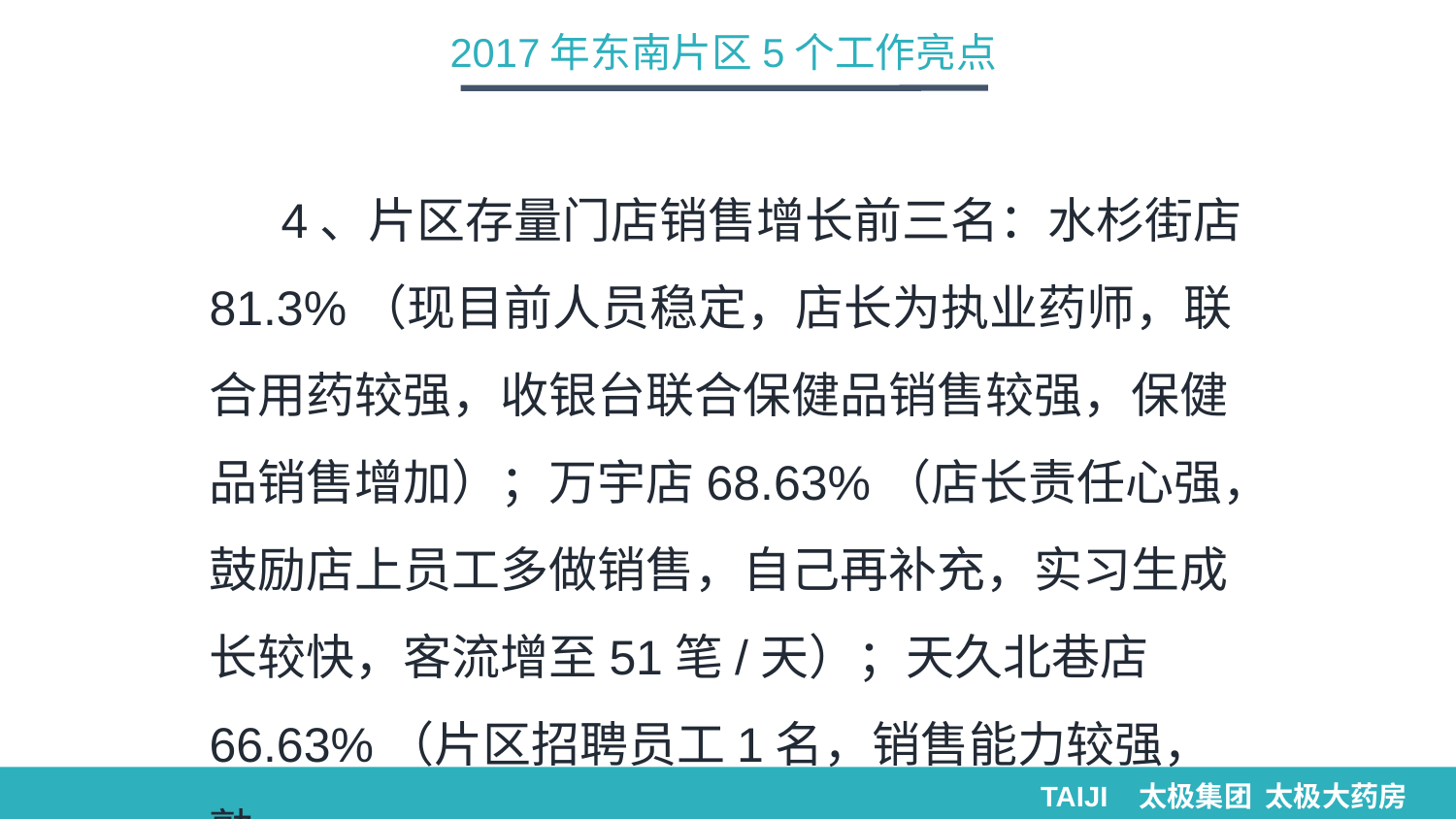

2017年东南片区5个工作亮点
4、片区存量门店销售增长前三名：水杉街店81.3%（现目前人员稳定，店长为执业药师，联合用药较强，收银台联合保健品销售较强，保健品销售增加）；万宇店68.63%（店长责任心强，鼓励店上员工多做销售，自己再补充，实习生成长较快，客流增至51笔/天）；天久北巷店66.63%（片区招聘员工1名，销售能力较强，熟

TAIJI   太极集团  太极大药房